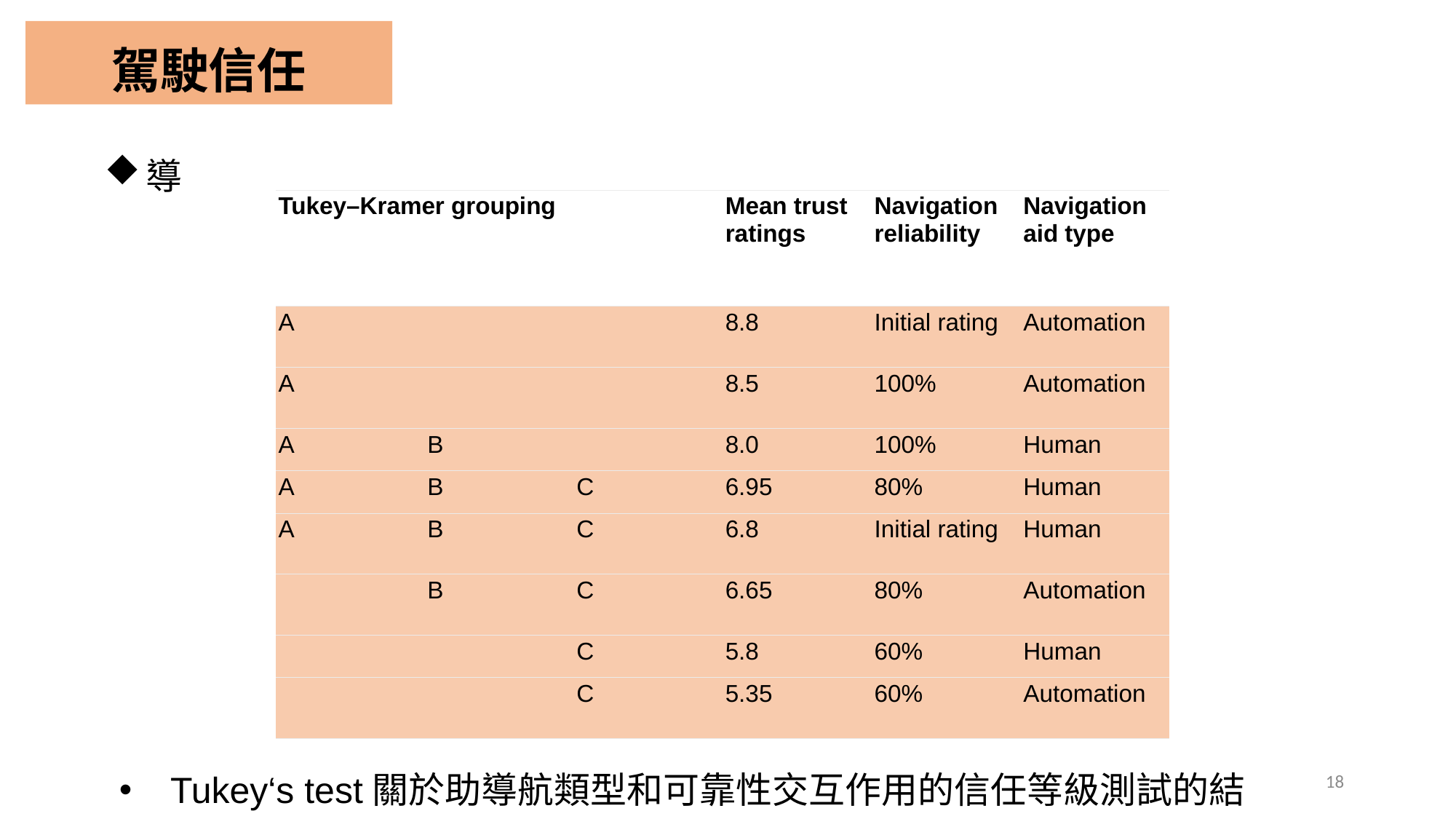

# 駕駛信任
導
| Tukey–Kramer grouping |  |  | Mean trust ratings | Navigation reliability | Navigation aid type |
| --- | --- | --- | --- | --- | --- |
| A |  |  | 8.8 | Initial rating | Automation |
| A |  |  | 8.5 | 100% | Automation |
| A | B |  | 8.0 | 100% | Human |
| A | B | C | 6.95 | 80% | Human |
| A | B | C | 6.8 | Initial rating | Human |
|  | B | C | 6.65 | 80% | Automation |
|  |  | C | 5.8 | 60% | Human |
|  |  | C | 5.35 | 60% | Automation |
 Tukey‘s test關於助導航類型和可靠性交互作用的信任等級測試的結果
18